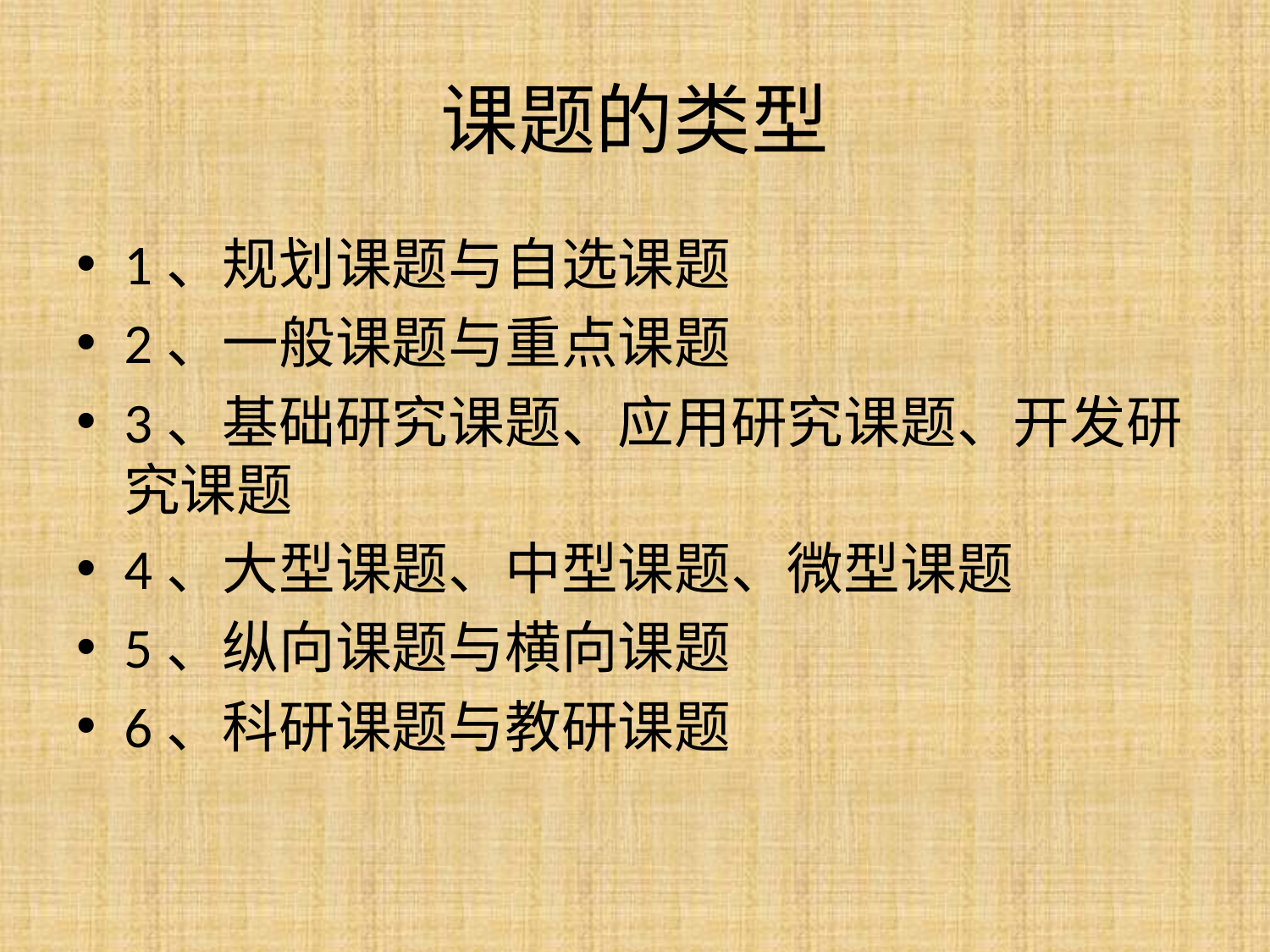

# 课题的类型
1、规划课题与自选课题
2、一般课题与重点课题
3、基础研究课题、应用研究课题、开发研究课题
4、大型课题、中型课题、微型课题
5、纵向课题与横向课题
6、科研课题与教研课题